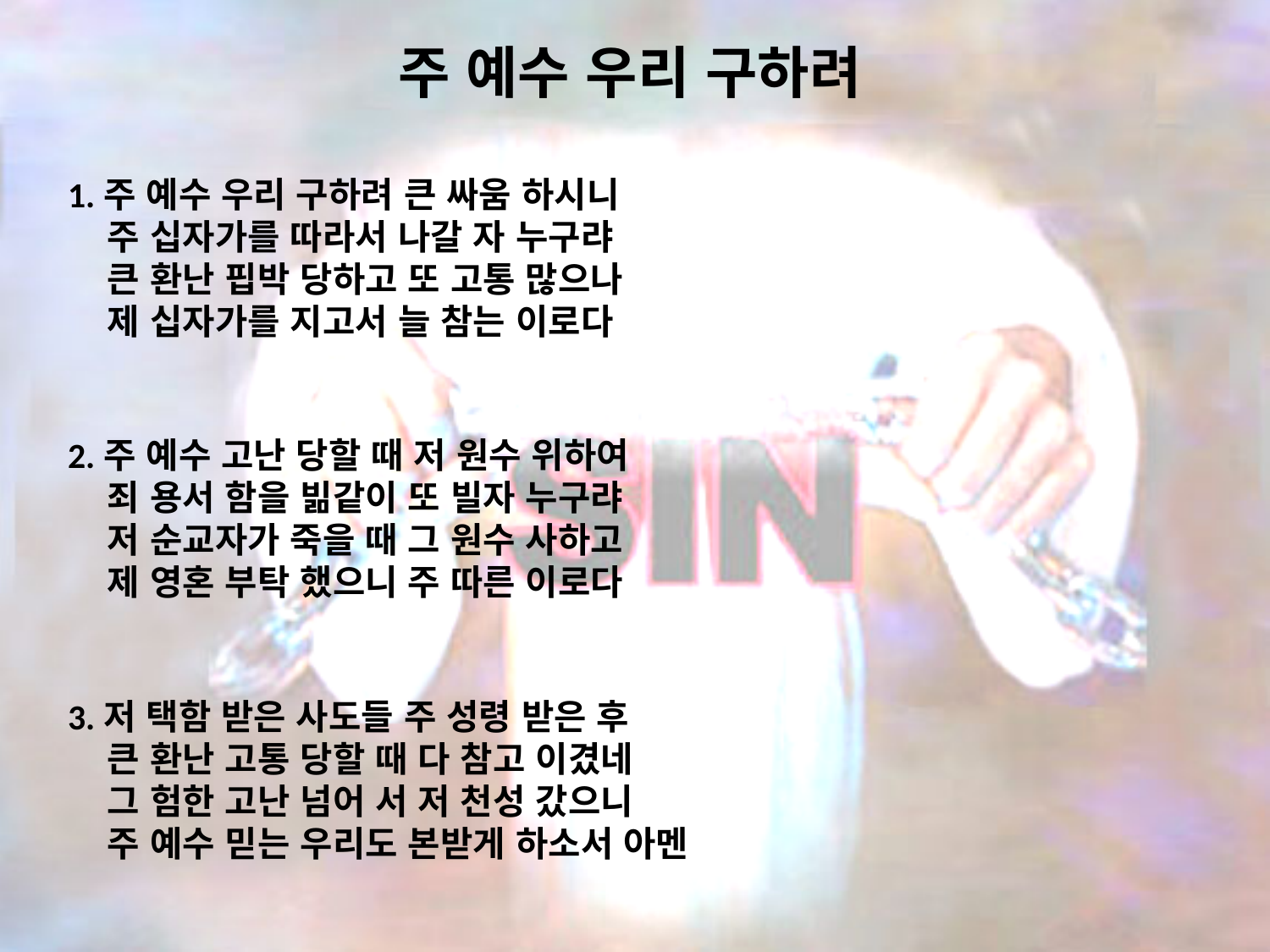

# 주 예수 우리 구하려
1.주 예수 우리 구하려 큰 싸움 하시니
    주 십자가를 따라서 나갈 자 누구랴
    큰 환난 핍박 당하고 또 고통 많으나
    제 십자가를 지고서 늘 참는 이로다
2.주 예수 고난 당할 때 저 원수 위하여
    죄 용서 함을 빎같이 또 빌자 누구랴
    저 순교자가 죽을 때 그 원수 사하고
    제 영혼 부탁 했으니 주 따른 이로다
3.저 택함 받은 사도들 주 성령 받은 후
    큰 환난 고통 당할 때 다 참고 이겼네
    그 험한 고난 넘어 서 저 천성 갔으니
    주 예수 믿는 우리도 본받게 하소서 아멘